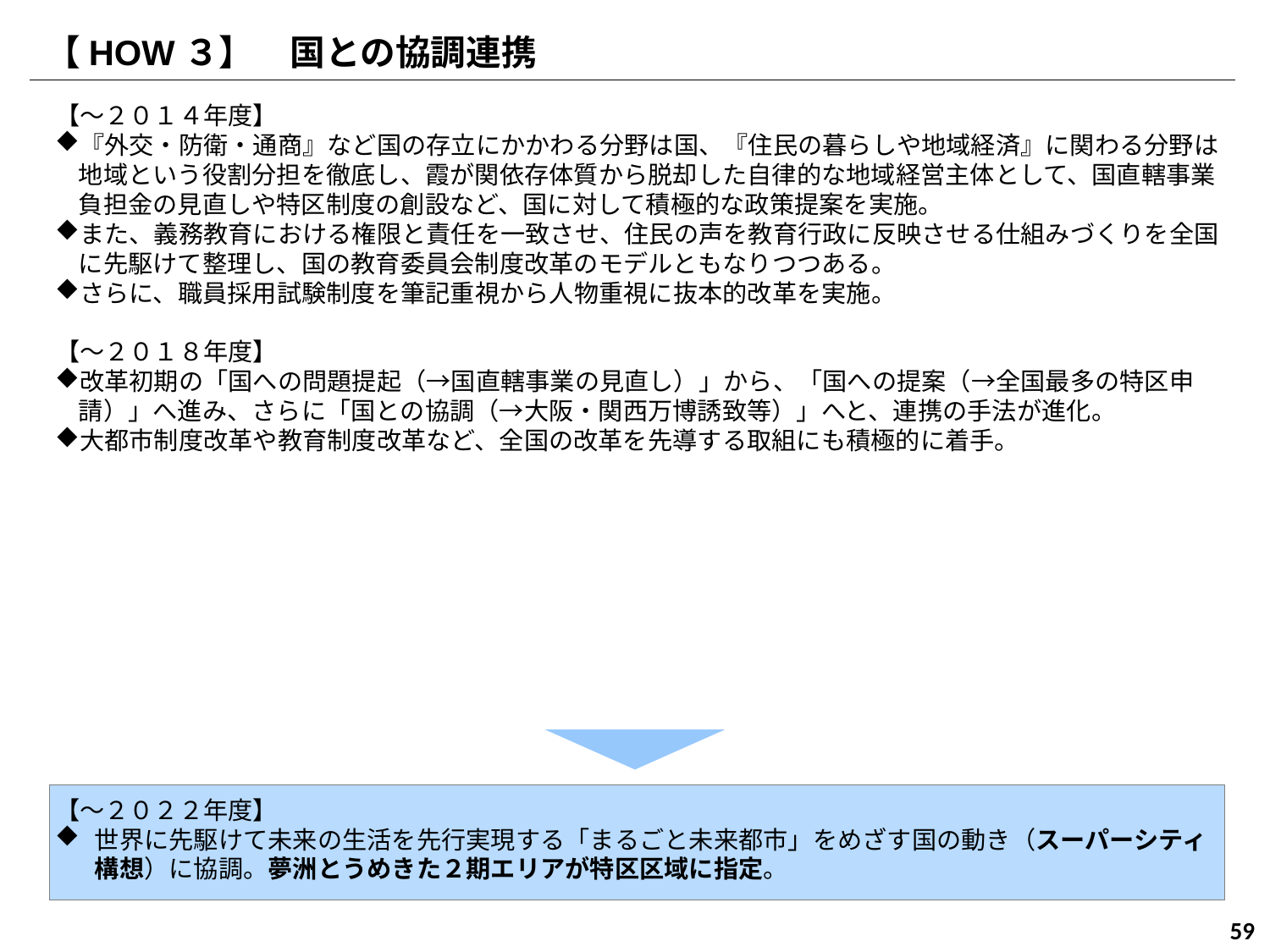

【HOW３】　国との協調連携
【～２０１４年度】
『外交・防衛・通商』など国の存立にかかわる分野は国、『住民の暮らしや地域経済』に関わる分野は地域という役割分担を徹底し、霞が関依存体質から脱却した自律的な地域経営主体として、国直轄事業負担金の見直しや特区制度の創設など、国に対して積極的な政策提案を実施。
また、義務教育における権限と責任を一致させ、住民の声を教育行政に反映させる仕組みづくりを全国に先駆けて整理し、国の教育委員会制度改革のモデルともなりつつある。
さらに、職員採用試験制度を筆記重視から⼈物重視に抜本的改⾰を実施。

【～２０１８年度】
改革初期の「国への問題提起（→国直轄事業の見直し）」から、「国への提案（→全国最多の特区申請）」へ進み、さらに「国との協調（→大阪・関西万博誘致等）」へと、連携の手法が進化。
大都市制度改革や教育制度改革など、全国の改革を先導する取組にも積極的に着手。

【～２０２２年度】
世界に先駆けて未来の生活を先行実現する「まるごと未来都市」をめざす国の動き（スーパーシティ構想）に協調。夢洲とうめきた２期エリアが特区区域に指定。
59